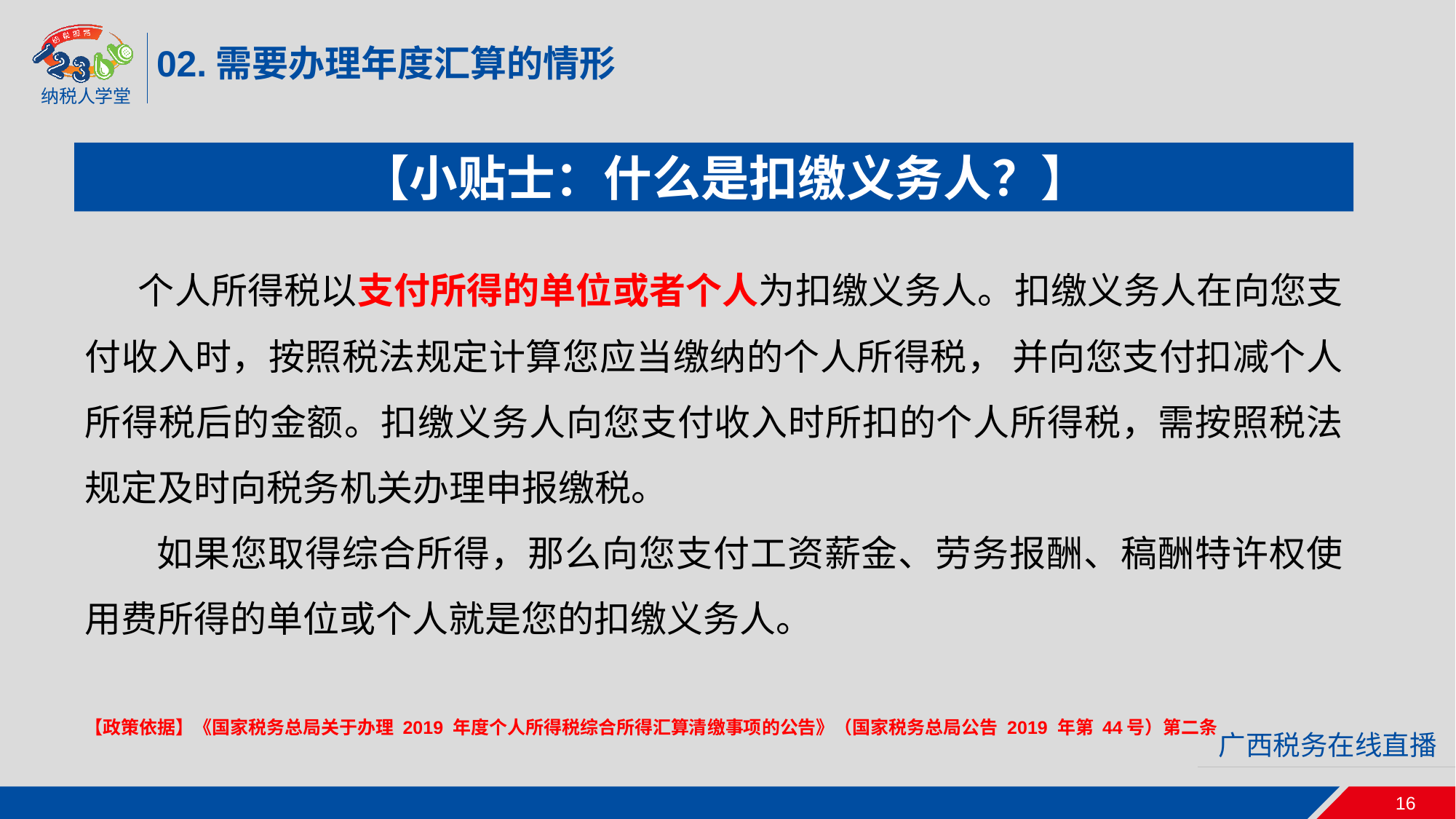

02.需要办理年度汇算的情形
 【小贴士：什么是扣缴义务人？】
     个人所得税以支付所得的单位或者个人为扣缴义务人。扣缴义务人在向您支付收入时，按照税法规定计算您应当缴纳的个人所得税， 并向您支付扣减个人所得税后的金额。扣缴义务人向您支付收入时所扣的个人所得税，需按照税法规定及时向税务机关办理申报缴税。
       如果您取得综合所得，那么向您支付工资薪金、劳务报酬、稿酬特许权使用费所得的单位或个人就是您的扣缴义务人。

【政策依据】《国家税务总局关于办理 2019 年度个人所得税综合所得汇算清缴事项的公告》（国家税务总局公告 2019 年第 44号）第二条